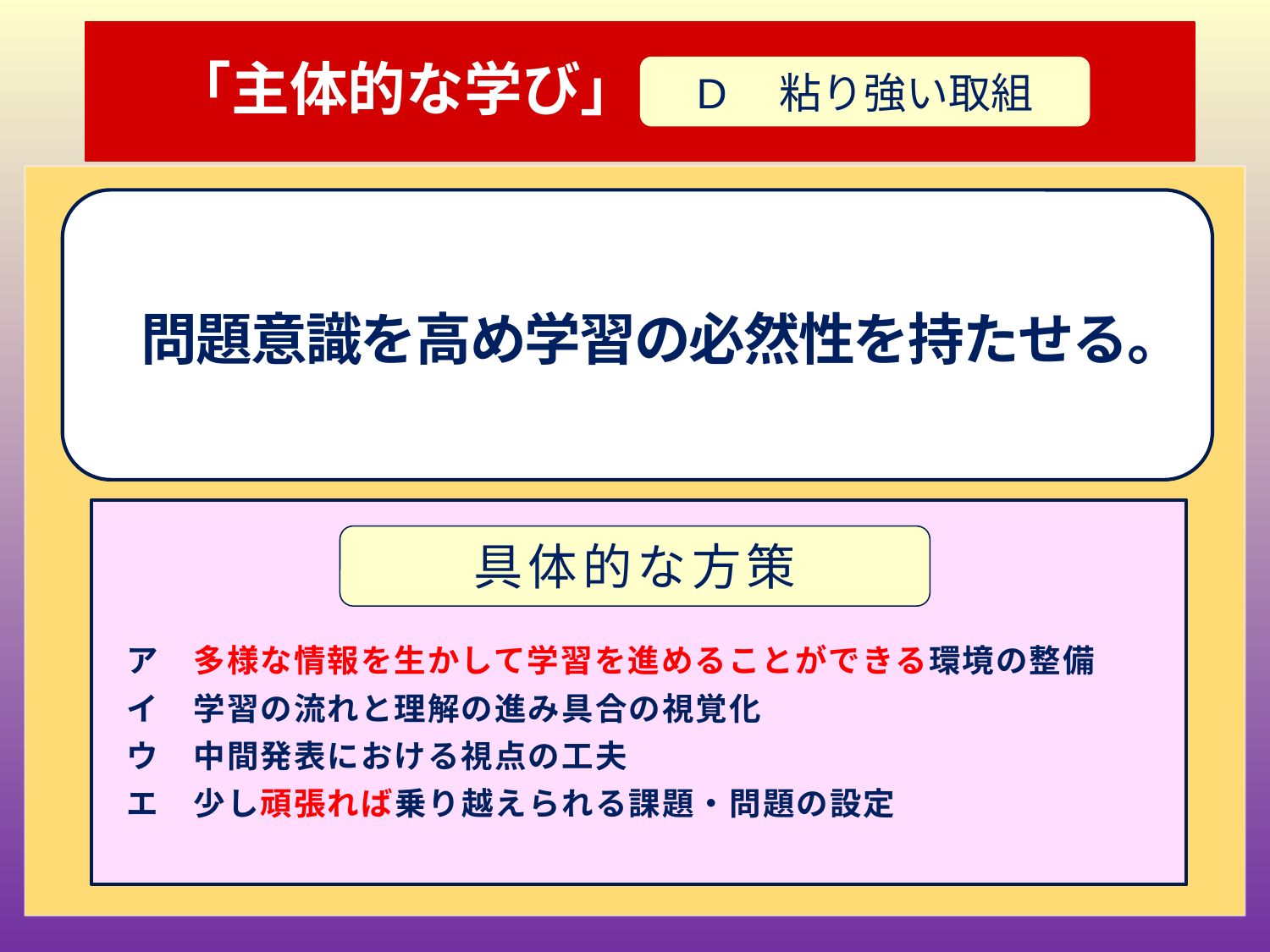

# 「主体的な学び」
D　粘り強い取組

授業改善の視点
　問題意識を高め学習の必然性を持たせる。

ア　多様な情報を生かして学習を進めることができる環境の整備
イ　学習の流れと理解の進み具合の視覚化
ウ　中間発表における視点の工夫
エ　少し頑張れば乗り越えられる課題・問題の設定

具体的な方策